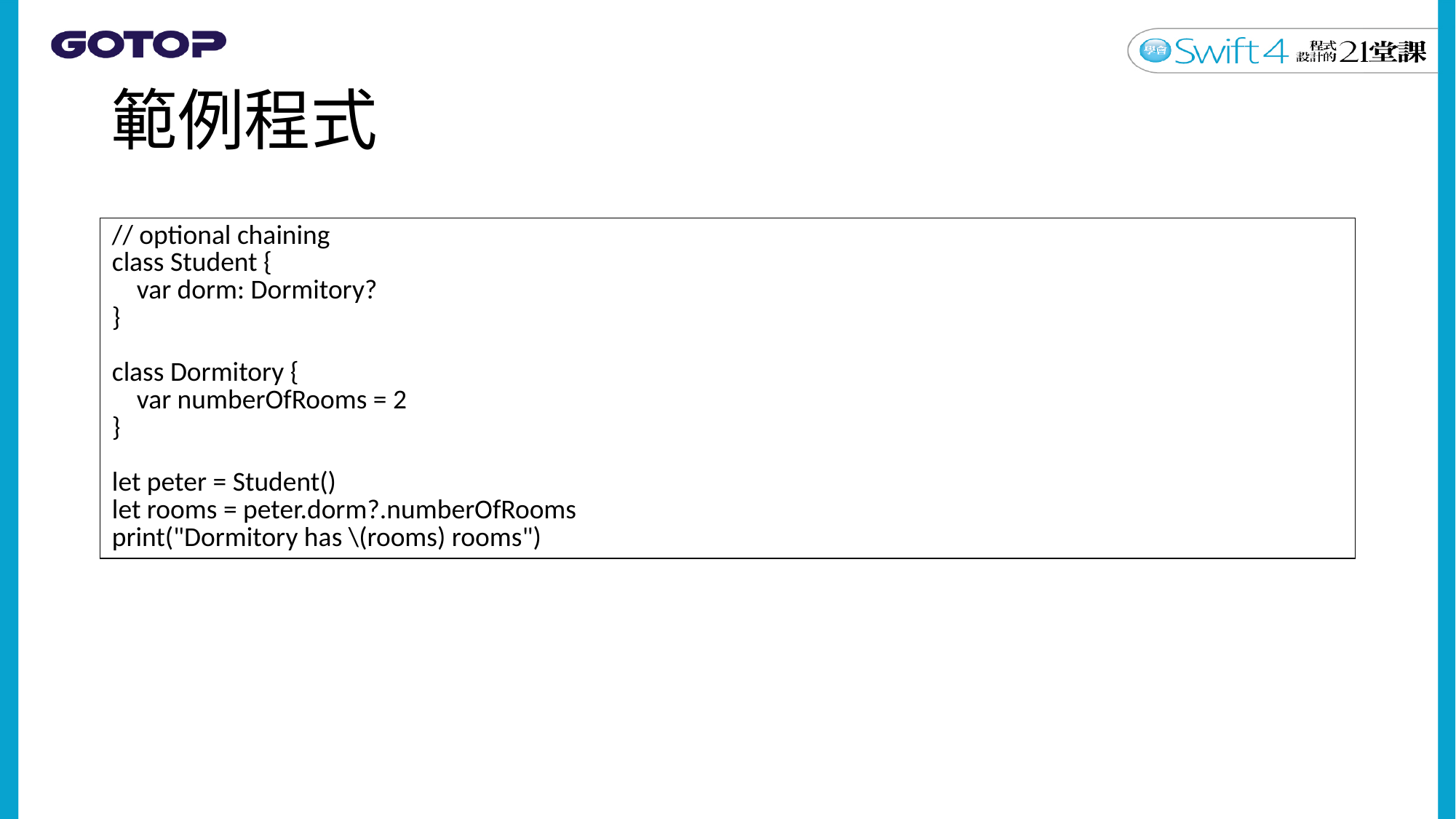

# 範例程式
| // optional chaining class Student { var dorm: Dormitory? } class Dormitory { var numberOfRooms = 2 } let peter = Student() let rooms = peter.dorm?.numberOfRooms print("Dormitory has \(rooms) rooms") |
| --- |